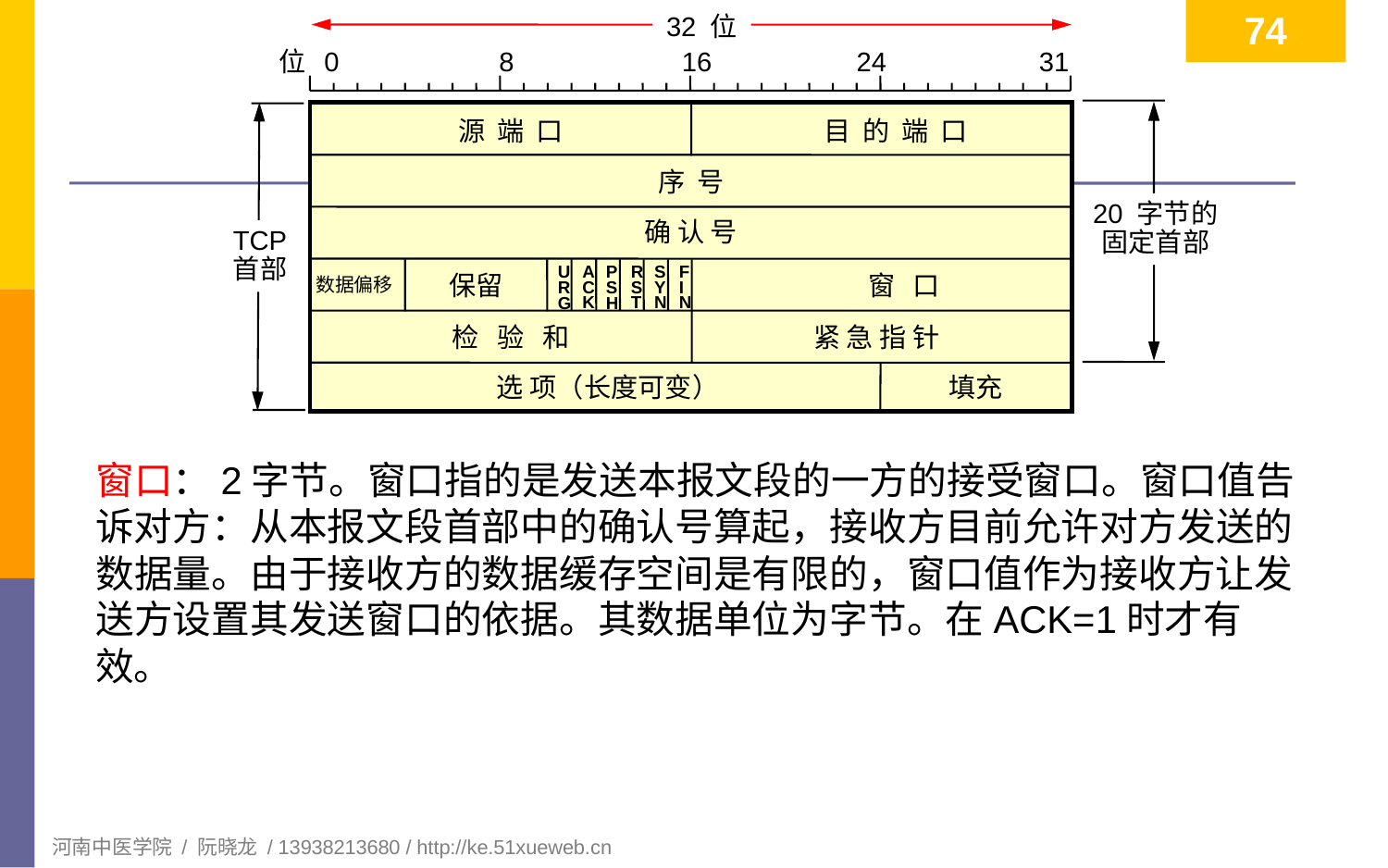

74
32 位

位  0                     8                      16                   24                    31

源  端  口
目  的  端  口

序  号
20 字节的
固定首部

确 认 号
TCP
首部
S
Y
N

F
I
N
A
C
K
R
S
T

U
R
G
P
S
H

窗   口
保留
数据偏移

检   验   和
紧 急 指 针

填充

选 项（长度可变）

窗口：2字节。窗口指的是发送本报文段的一方的接受窗口。窗口值告诉对方：从本报文段首部中的确认号算起，接收方目前允许对方发送的数据量。由于接收方的数据缓存空间是有限的，窗口值作为接收方让发送方设置其发送窗口的依据。其数据单位为字节。在ACK=1时才有效。